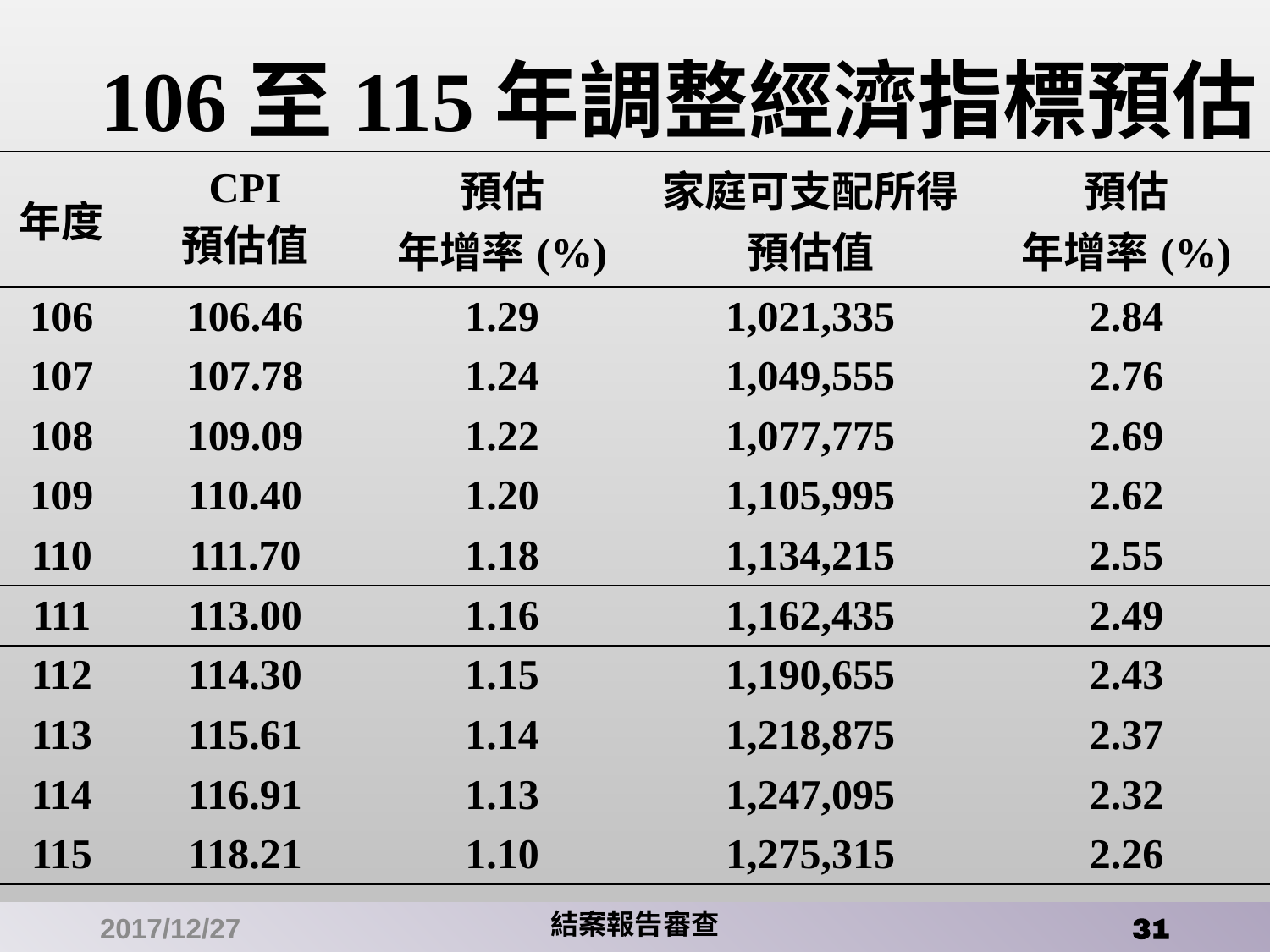

# 106至115年調整經濟指標預估
| 年度 | CPI 預估值 | 預估 年增率(%) | 家庭可支配所得 預估值 | 預估 年增率(%) |
| --- | --- | --- | --- | --- |
| 106 | 106.46 | 1.29 | 1,021,335 | 2.84 |
| 107 | 107.78 | 1.24 | 1,049,555 | 2.76 |
| 108 | 109.09 | 1.22 | 1,077,775 | 2.69 |
| 109 | 110.40 | 1.20 | 1,105,995 | 2.62 |
| 110 | 111.70 | 1.18 | 1,134,215 | 2.55 |
| 111 | 113.00 | 1.16 | 1,162,435 | 2.49 |
| 112 | 114.30 | 1.15 | 1,190,655 | 2.43 |
| 113 | 115.61 | 1.14 | 1,218,875 | 2.37 |
| 114 | 116.91 | 1.13 | 1,247,095 | 2.32 |
| 115 | 118.21 | 1.10 | 1,275,315 | 2.26 |
2017/12/27
結案報告審查
31